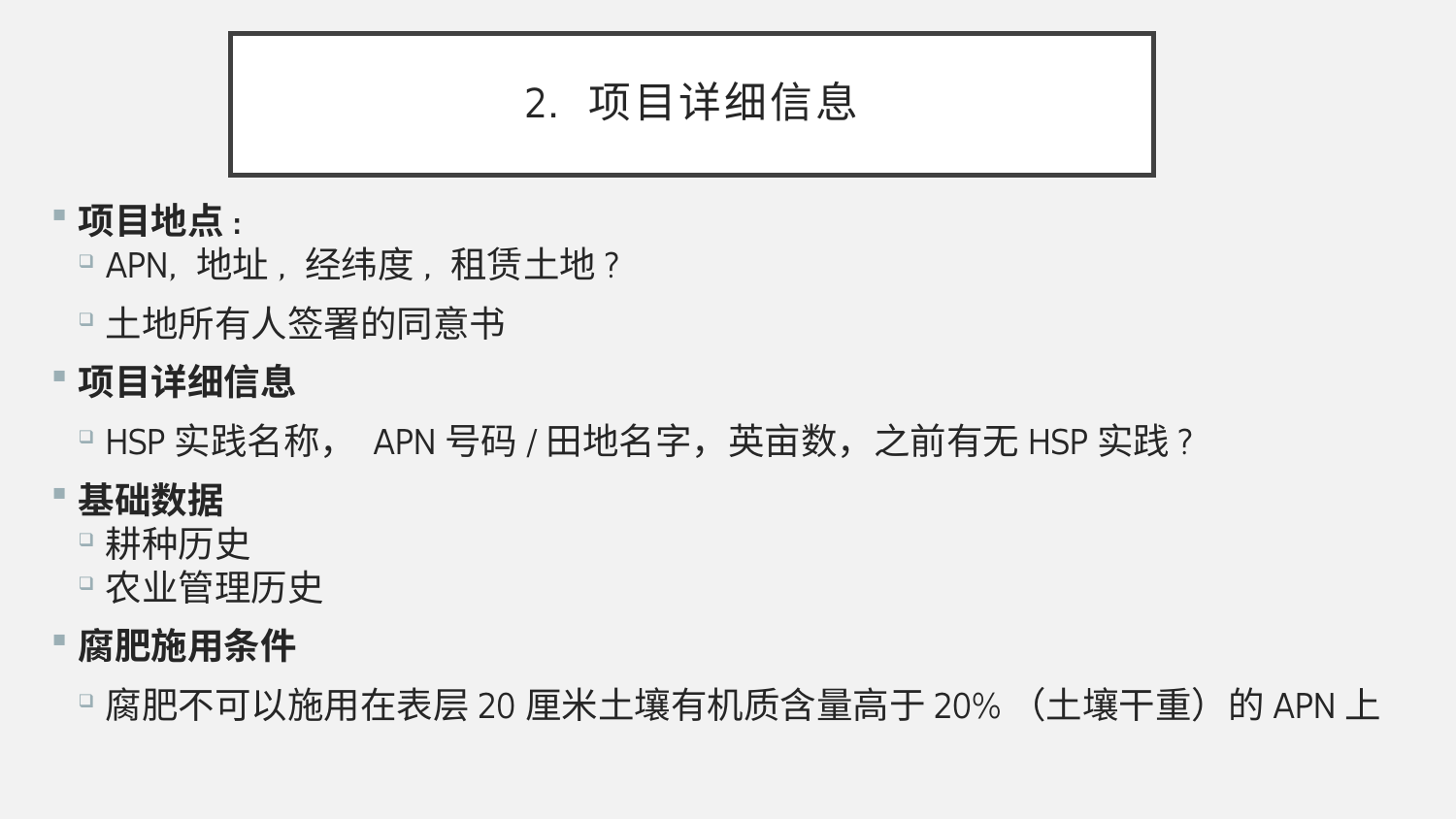

# 2. 项目详细信息
项目地点:
APN, 地址, 经纬度, 租赁土地?
土地所有人签署的同意书
项目详细信息
HSP实践名称， APN号码/田地名字，英亩数，之前有无HSP实践?
基础数据
耕种历史
农业管理历史
腐肥施用条件
腐肥不可以施用在表层20厘米土壤有机质含量高于20%（土壤干重）的APN上